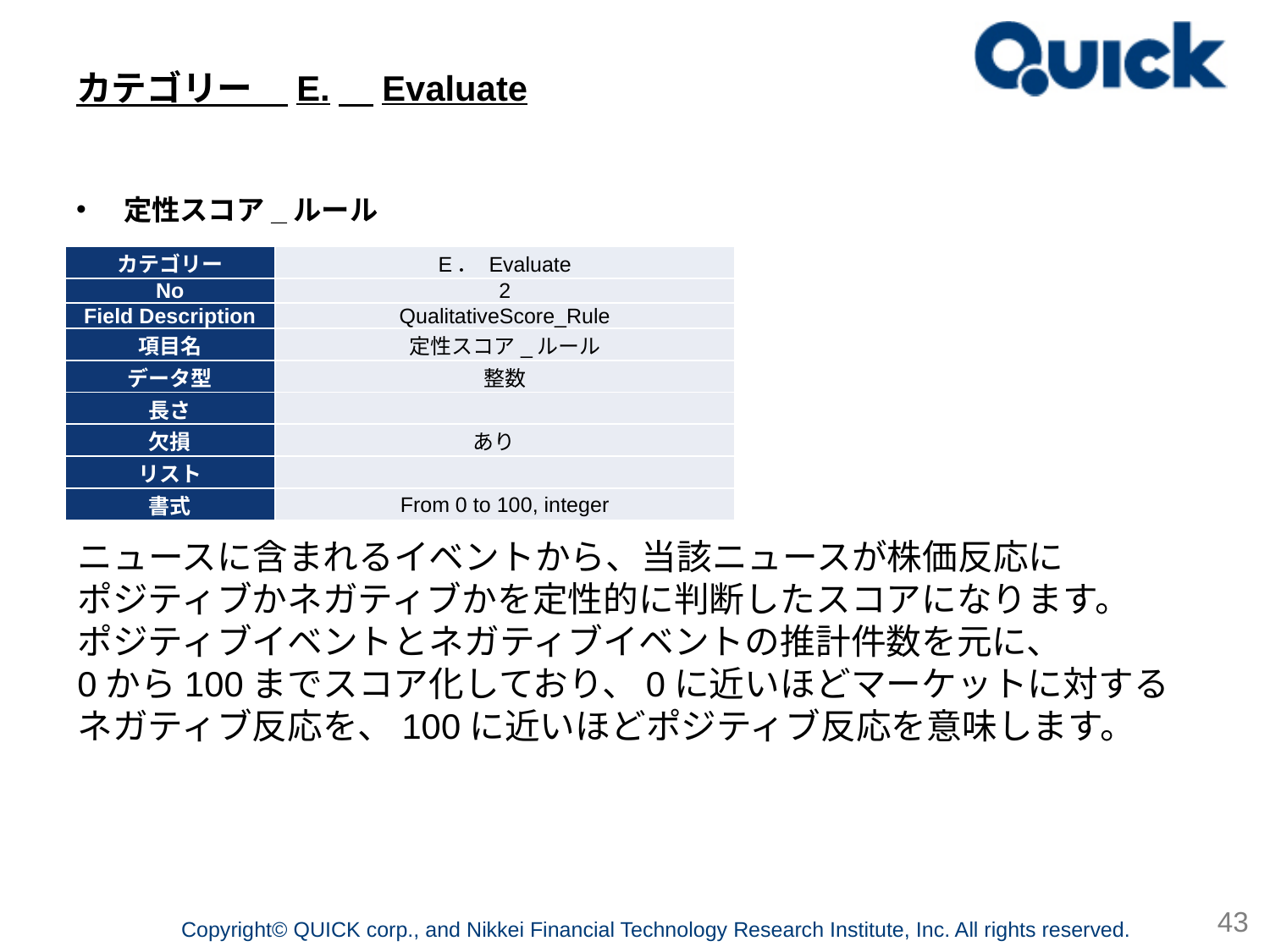

# カテゴリー　E.　Evaluate
定性スコア_ルール
| カテゴリー | E． Evaluate |
| --- | --- |
| No | 2 |
| Field Description | QualitativeScore\_Rule |
| 項目名 | 定性スコア\_ルール |
| データ型 | 整数 |
| 長さ |  |
| 欠損 | あり |
| リスト |  |
| 書式 | From 0 to 100, integer |
ニュースに含まれるイベントから、当該ニュースが株価反応に
ポジティブかネガティブかを定性的に判断したスコアになります。
ポジティブイベントとネガティブイベントの推計件数を元に、
0から100までスコア化しており、0に近いほどマーケットに対する
ネガティブ反応を、100に近いほどポジティブ反応を意味します。
43